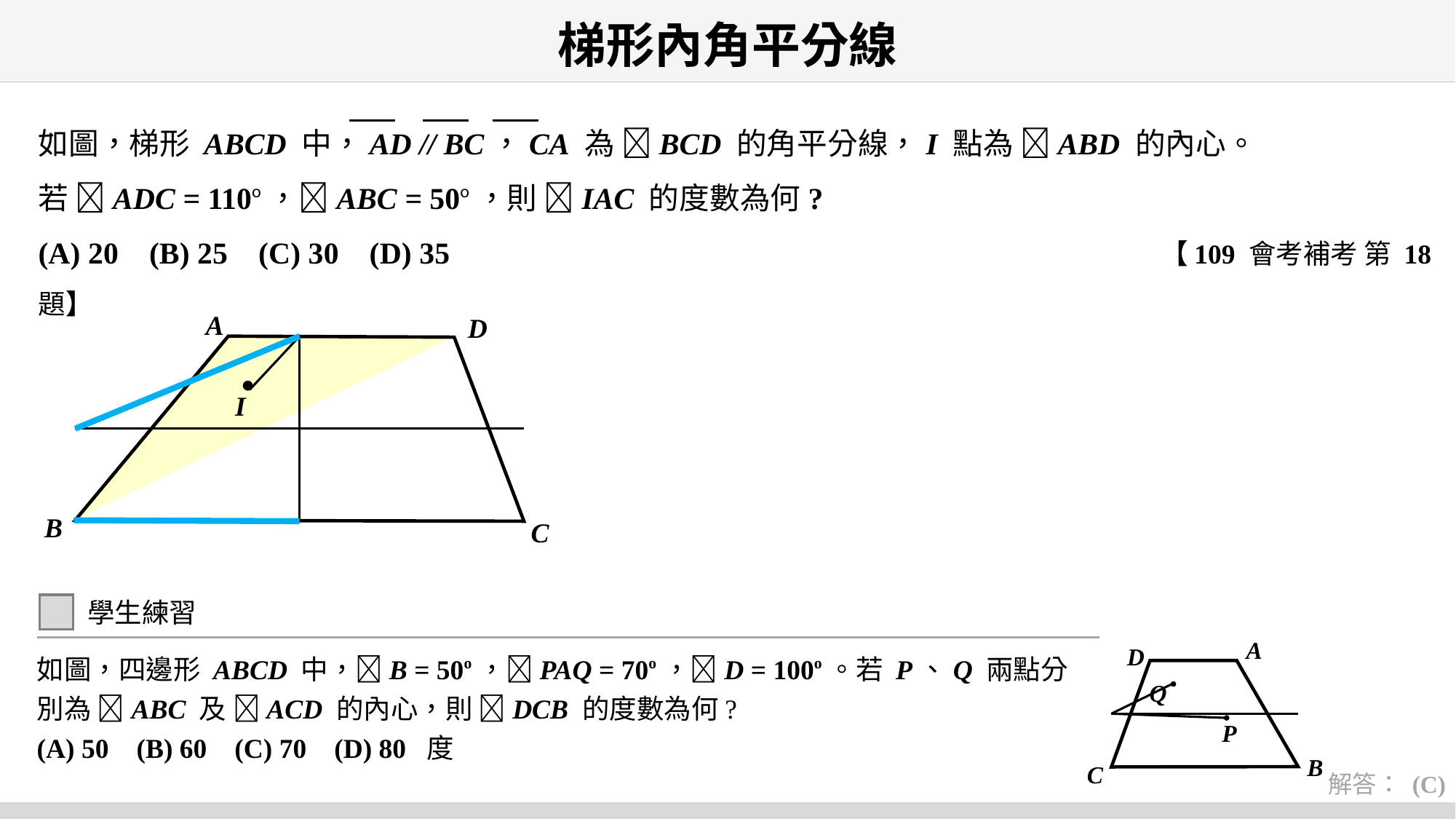

# 梯形內角平分線
如圖，梯形 ABCD 中，AD // BC，CA 為 ∠BCD 的角平分線，I 點為 ΔABD 的內心。
若 ∠ADC = 110o，∠ABC = 50o，則 ∠IAC 的度數為何?
(A) 20    (B) 25    (C) 30    (D) 35                                                                                            【109 會考補考 第 18 題】
A
D

I
B
C
學生練習

如圖，四邊形 ABCD 中，∠B = 50o，∠PAQ = 70o，∠D = 100o。若 P、Q 兩點分別為 ΔABC 及 ΔACD 的內心，則 ΔDCB 的度數為何?
(A) 50    (B) 60    (C) 70    (D) 80  度
解答： (C)
A
D

Q

P

B
C